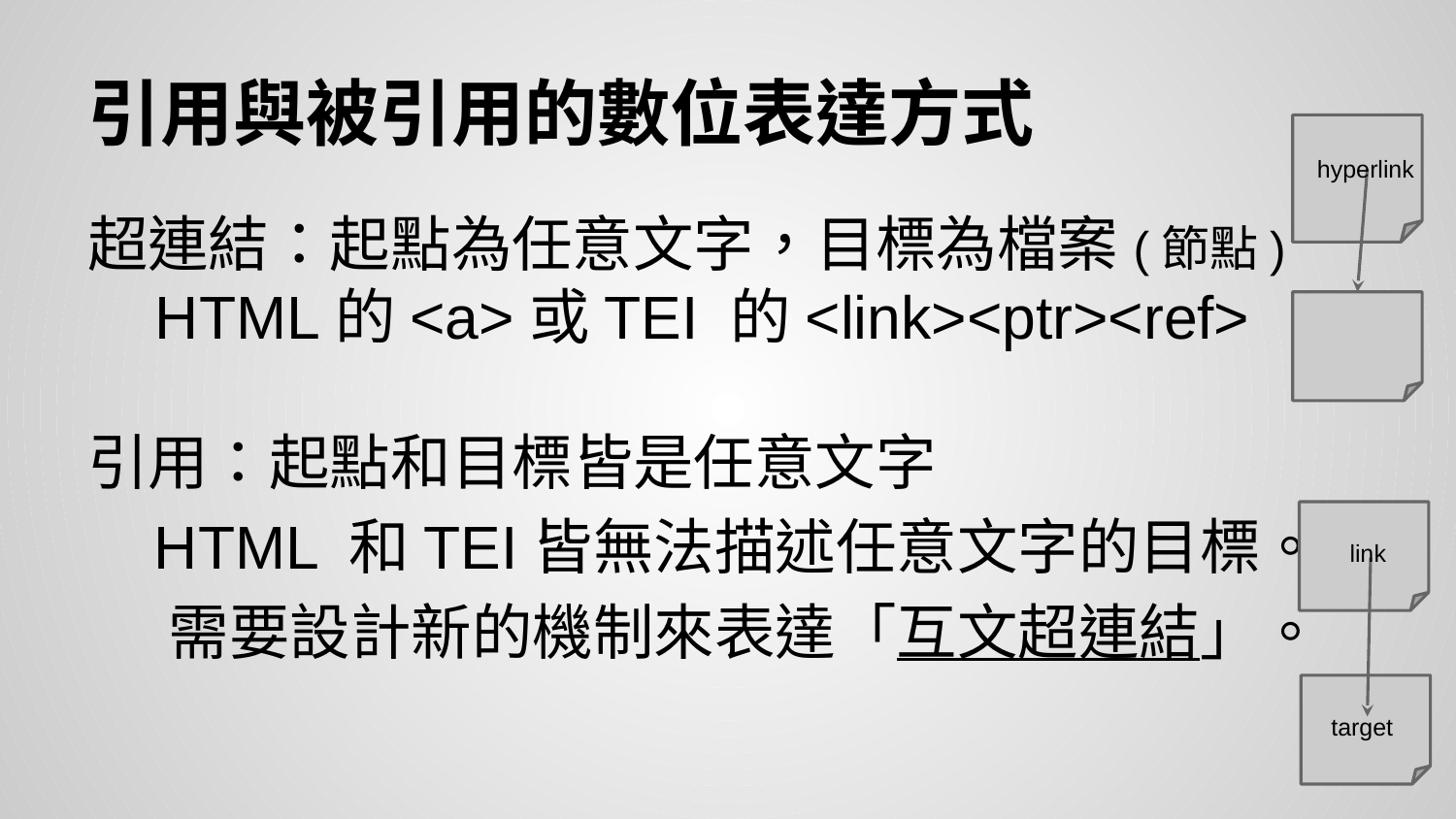

# 引用與被引用的數位表達方式

hyperlink
超連結：起點為任意文字，目標為檔案(節點)
     HTML的<a>或TEI 的<link><ptr><ref>
引用：起點和目標皆是任意文字
    HTML 和TEI皆無法描述任意文字的目標。
    需要設計新的機制來表達「互文超連結」。

link

target